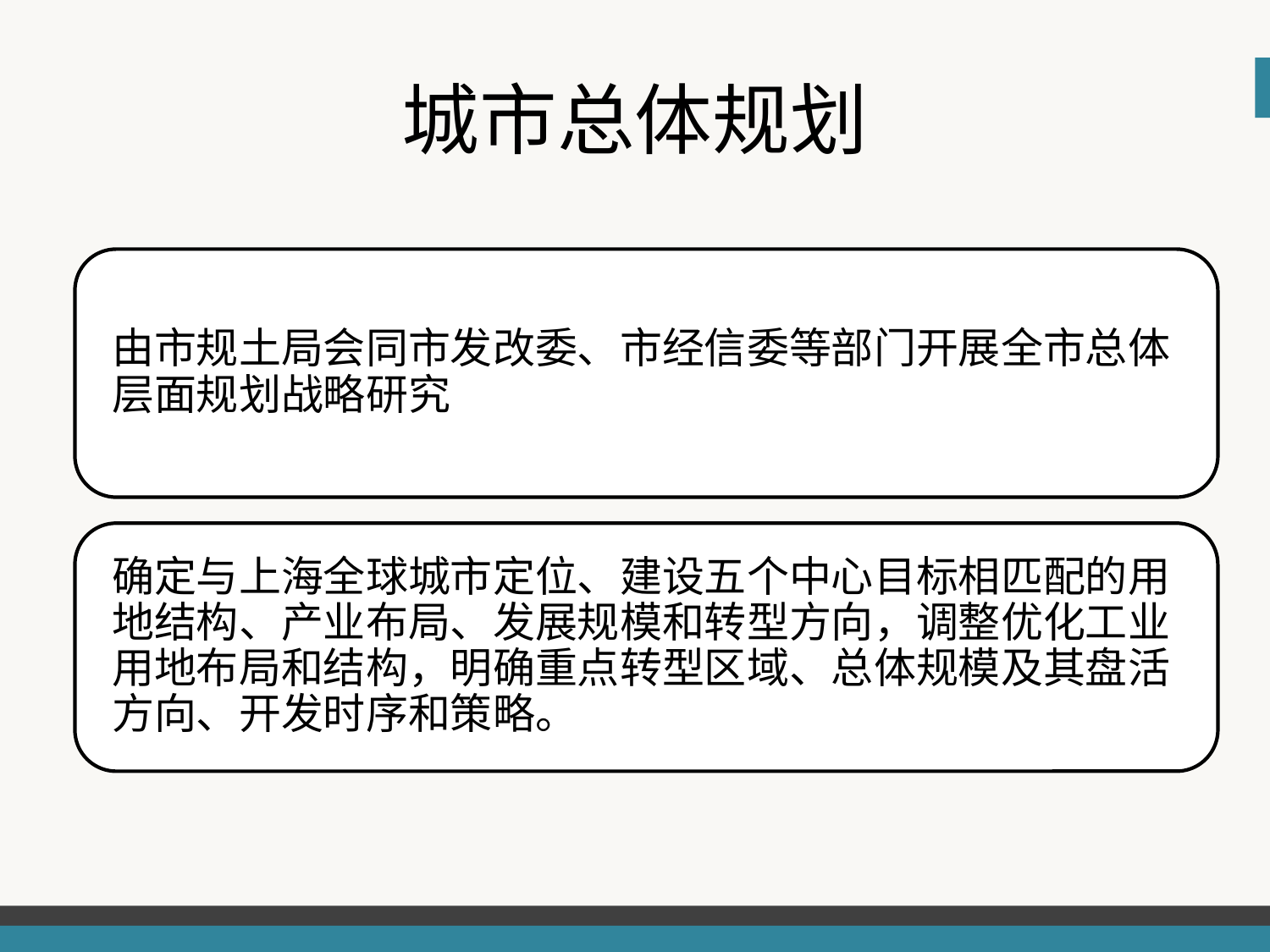

# 城市总体规划
由市规土局会同市发改委、市经信委等部门开展全市总体层面规划战略研究
确定与上海全球城市定位、建设五个中心目标相匹配的用地结构、产业布局、发展规模和转型方向，调整优化工业用地布局和结构，明确重点转型区域、总体规模及其盘活方向、开发时序和策略。